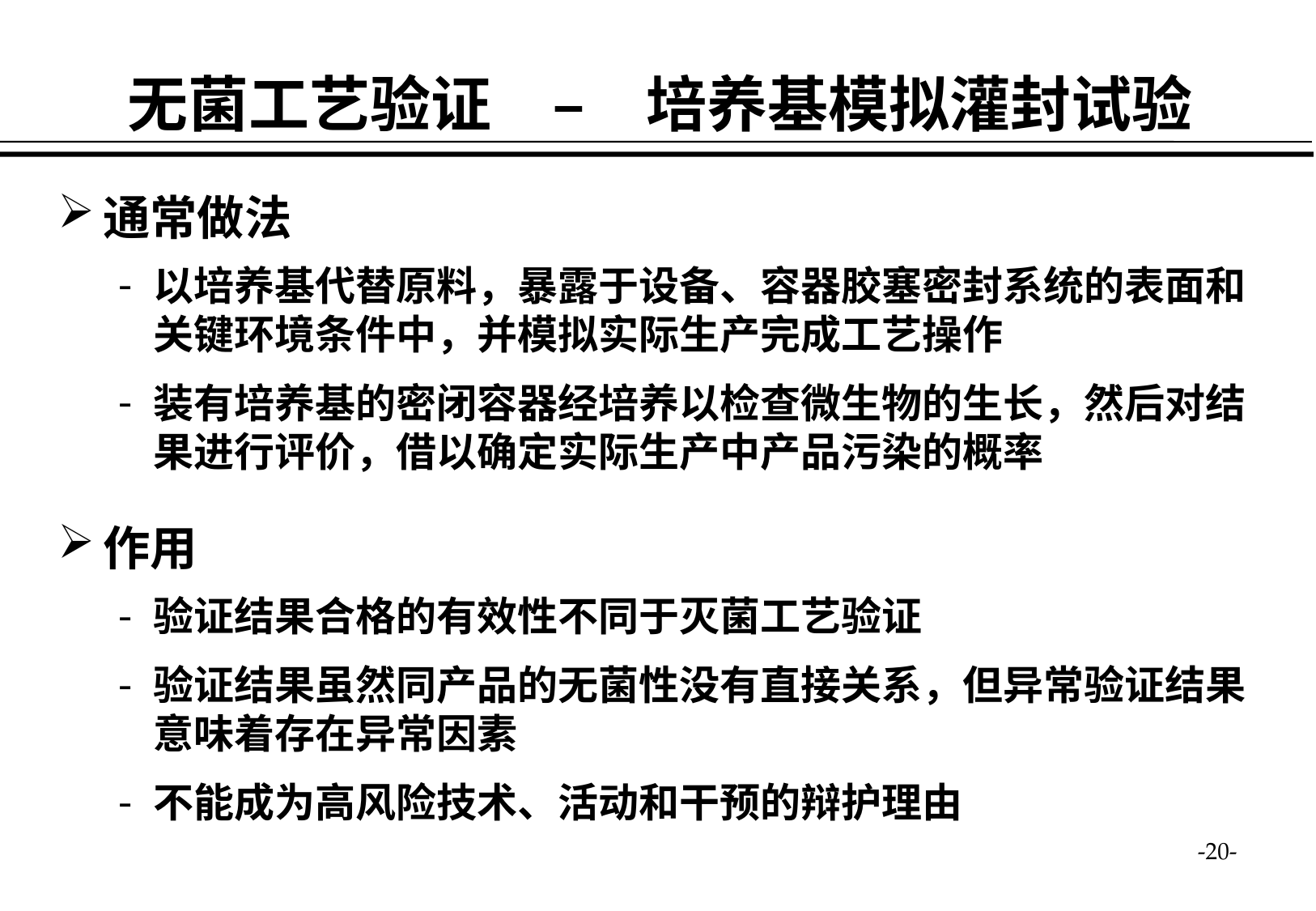

无菌工艺验证　–　培养基模拟灌封试验
通常做法
以培养基代替原料，暴露于设备、容器胶塞密封系统的表面和关键环境条件中，并模拟实际生产完成工艺操作
装有培养基的密闭容器经培养以检查微生物的生长，然后对结果进行评价，借以确定实际生产中产品污染的概率
作用
验证结果合格的有效性不同于灭菌工艺验证
验证结果虽然同产品的无菌性没有直接关系，但异常验证结果意味着存在异常因素
不能成为高风险技术、活动和干预的辩护理由
-20-